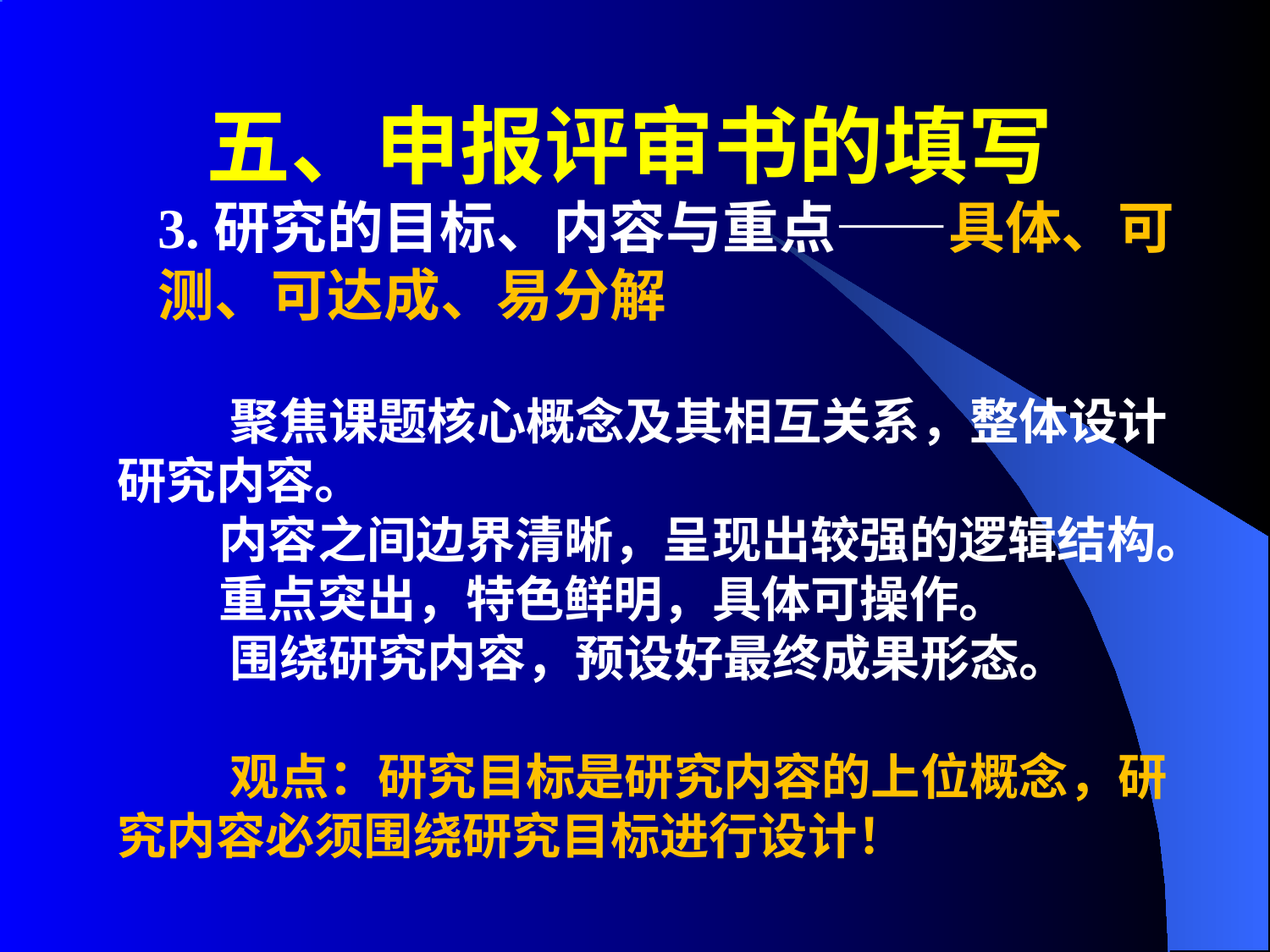

五、申报评审书的填写
3.研究的目标、内容与重点——具体、可测、可达成、易分解
         聚焦课题核心概念及其相互关系，整体设计研究内容。
        内容之间边界清晰，呈现出较强的逻辑结构。
        重点突出，特色鲜明，具体可操作。
         围绕研究内容，预设好最终成果形态。

         观点：研究目标是研究内容的上位概念，研究内容必须围绕研究目标进行设计！